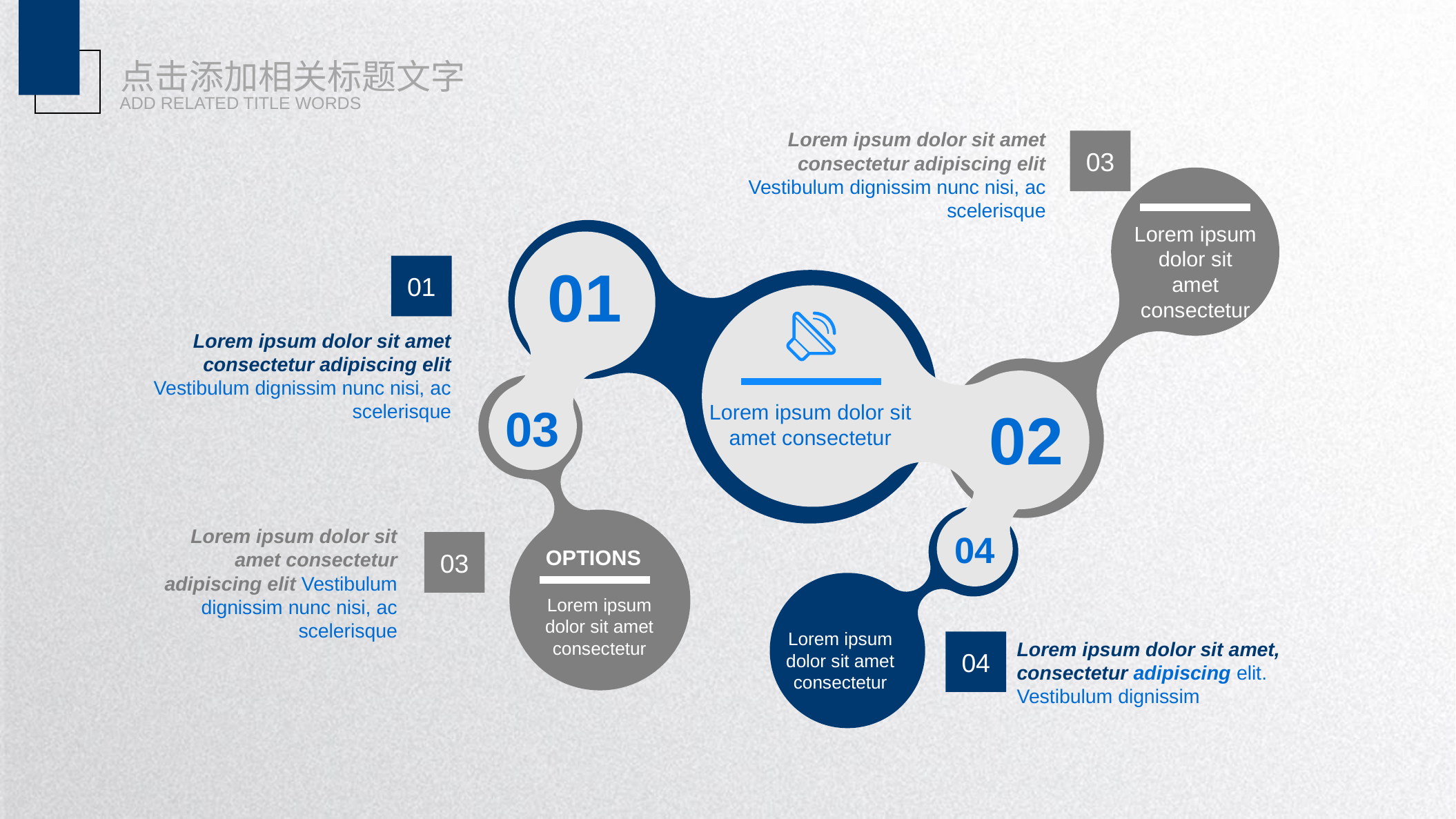

点击添加相关标题文字
ADD RELATED TITLE WORDS
Lorem ipsum dolor sit amet consectetur adipiscing elit Vestibulum dignissim nunc nisi, ac scelerisque
03

Lorem ipsum dolor sit amet consectetur

01
01
Lorem ipsum dolor sit amet consectetur adipiscing elit Vestibulum dignissim nunc nisi, ac scelerisque

03
02
Lorem ipsum dolor sit amet consectetur
Lorem ipsum dolor sit amet consectetur adipiscing elit Vestibulum dignissim nunc nisi, ac scelerisque
03
04

OPTIONS
Lorem ipsum dolor sit amet consectetur
Lorem ipsum dolor sit amet consectetur
Lorem ipsum dolor sit amet, consectetur adipiscing elit. Vestibulum dignissim
04